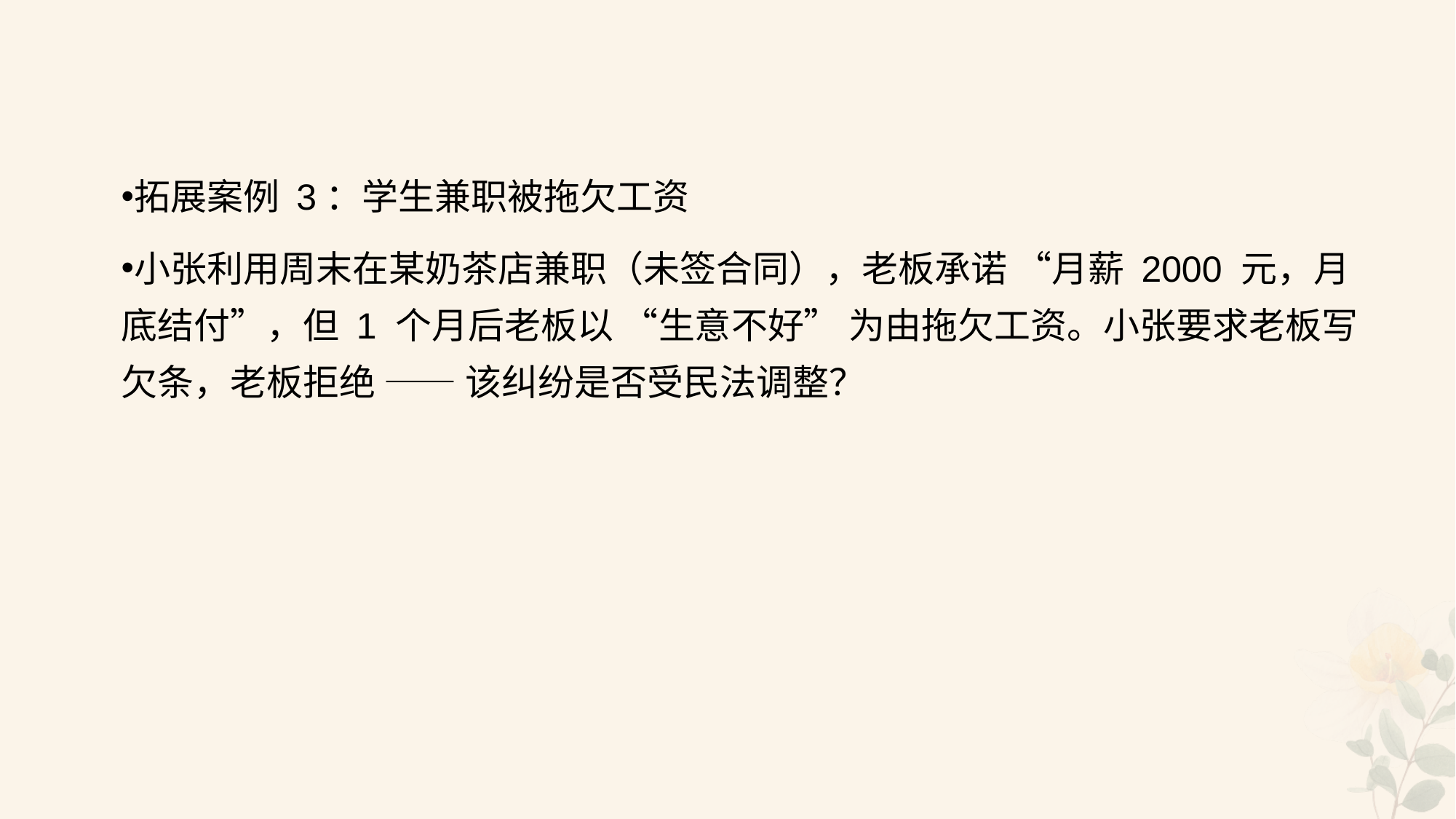

#
拓展案例 3：学生兼职被拖欠工资
小张利用周末在某奶茶店兼职（未签合同），老板承诺 “月薪 2000 元，月底结付”，但 1 个月后老板以 “生意不好” 为由拖欠工资。小张要求老板写欠条，老板拒绝 —— 该纠纷是否受民法调整？